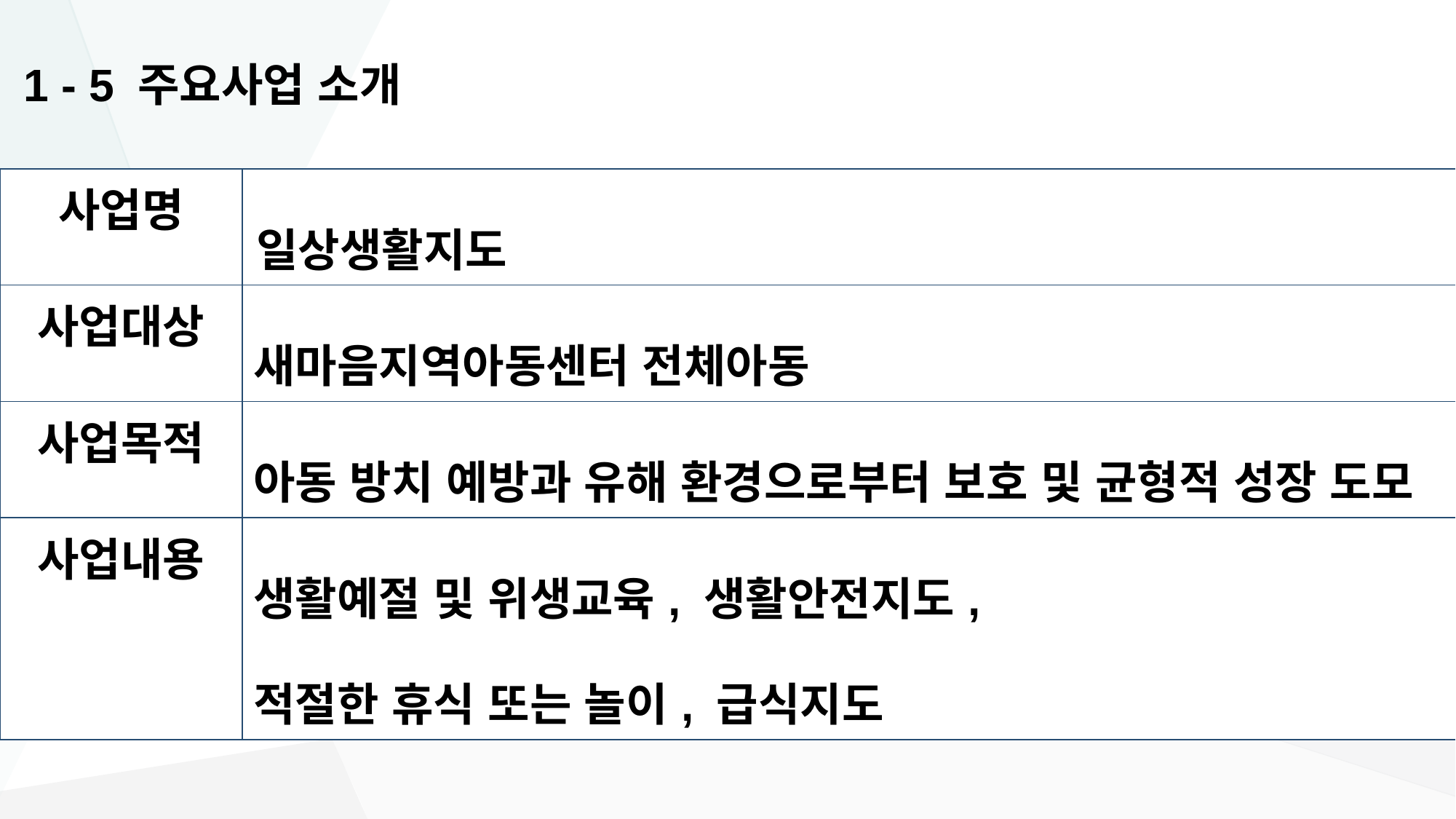

# 1 - 5 주요사업 소개
| 사업명 | 일상생활지도 |
| --- | --- |
| 사업대상 | 새마음지역아동센터 전체아동 |
| 사업목적 | 아동 방치 예방과 유해 환경으로부터 보호 및 균형적 성장 도모 |
| 사업내용 | 생활예절 및 위생교육, 생활안전지도, 적절한 휴식 또는 놀이, 급식지도 |